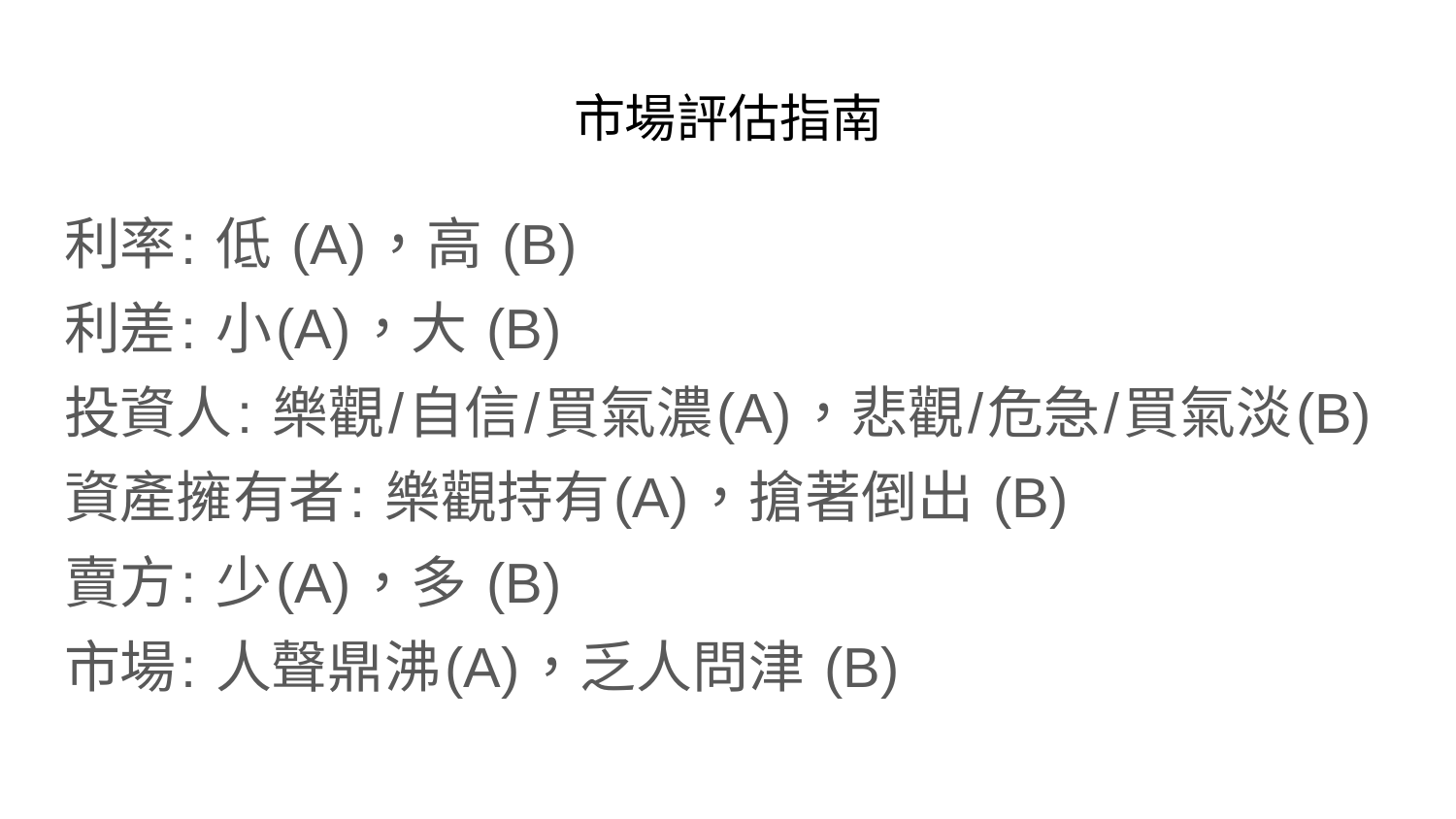

# 市場評估指南

利率: 低 (A)，高 (B)
利差: 小(A)，大 (B)
投資人: 樂觀/自信/買氣濃(A)，悲觀/危急/買氣淡(B)
資產擁有者: 樂觀持有(A)，搶著倒出 (B)
賣方: 少(A)，多 (B)
市場: 人聲鼎沸(A)，乏人問津 (B)